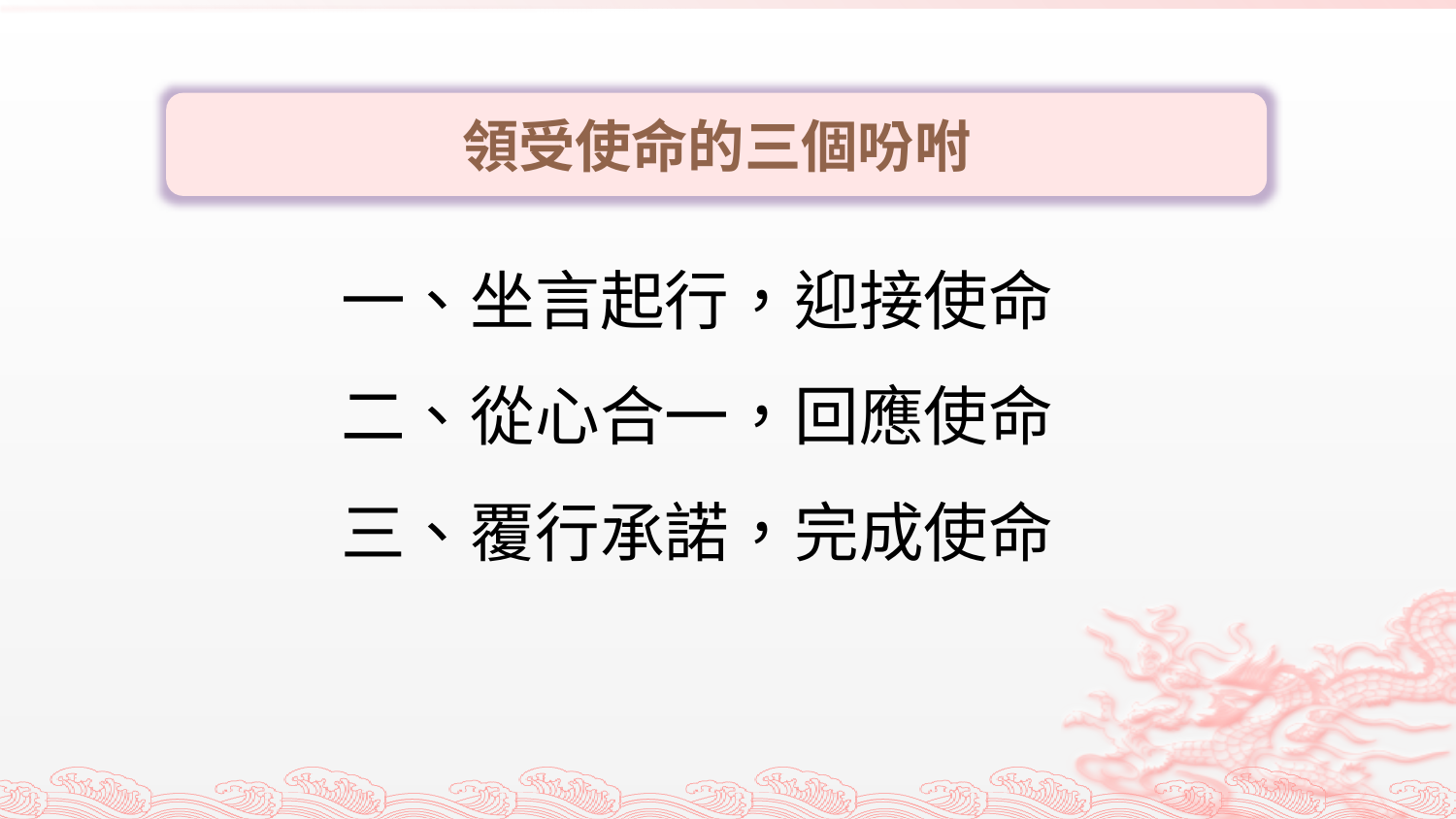

領受使命的三個吩咐
一、坐言起行，迎接使命
二、從心合一，回應使命
三、覆行承諾，完成使命